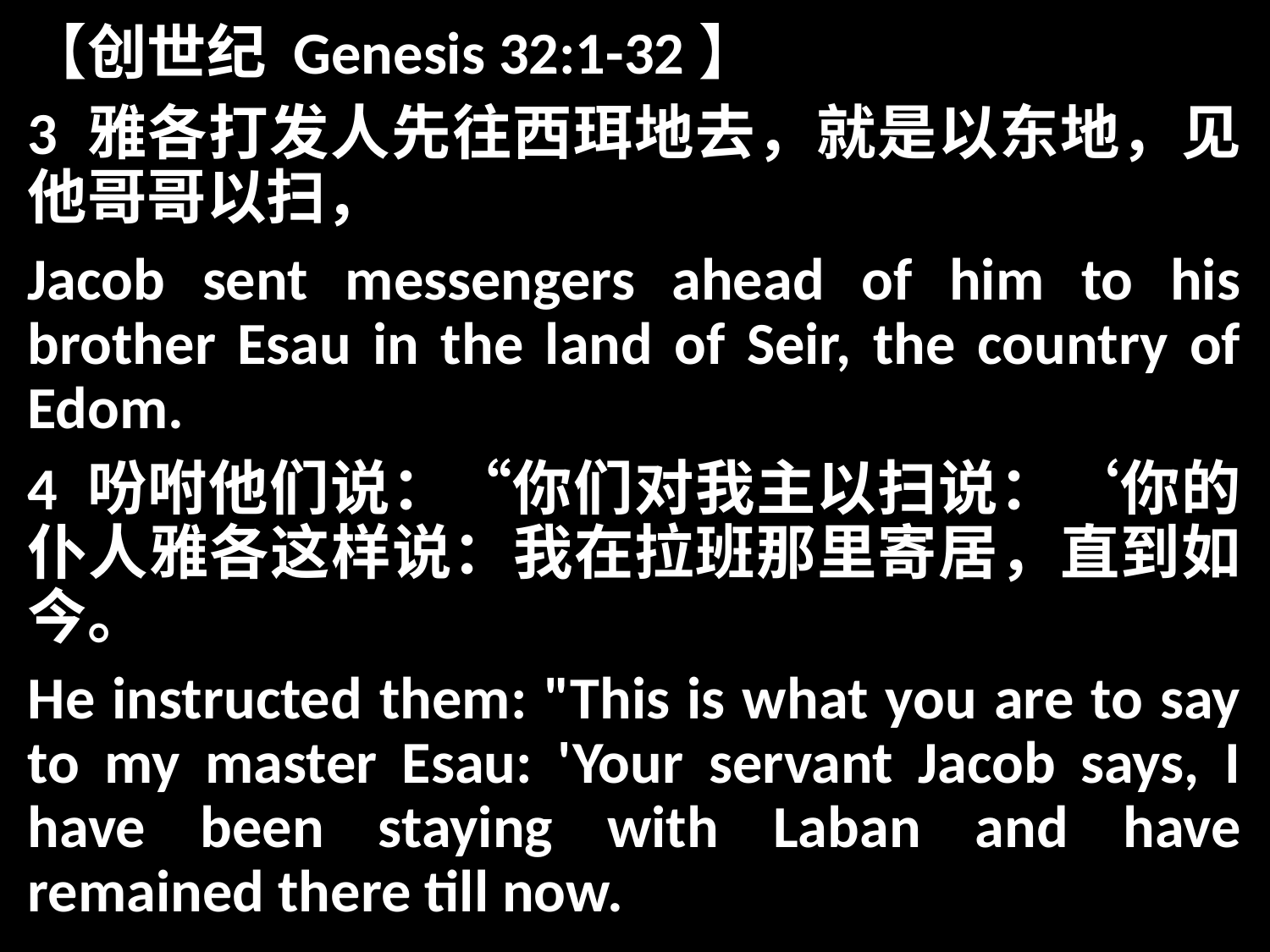

【创世纪 Genesis 32:1-32】
3 雅各打发人先往西珥地去，就是以东地，见他哥哥以扫，
Jacob sent messengers ahead of him to his brother Esau in the land of Seir, the country of Edom.
4 吩咐他们说：“你们对我主以扫说：‘你的仆人雅各这样说：我在拉班那里寄居，直到如今。
He instructed them: "This is what you are to say to my master Esau: 'Your servant Jacob says, I have been staying with Laban and have remained there till now.